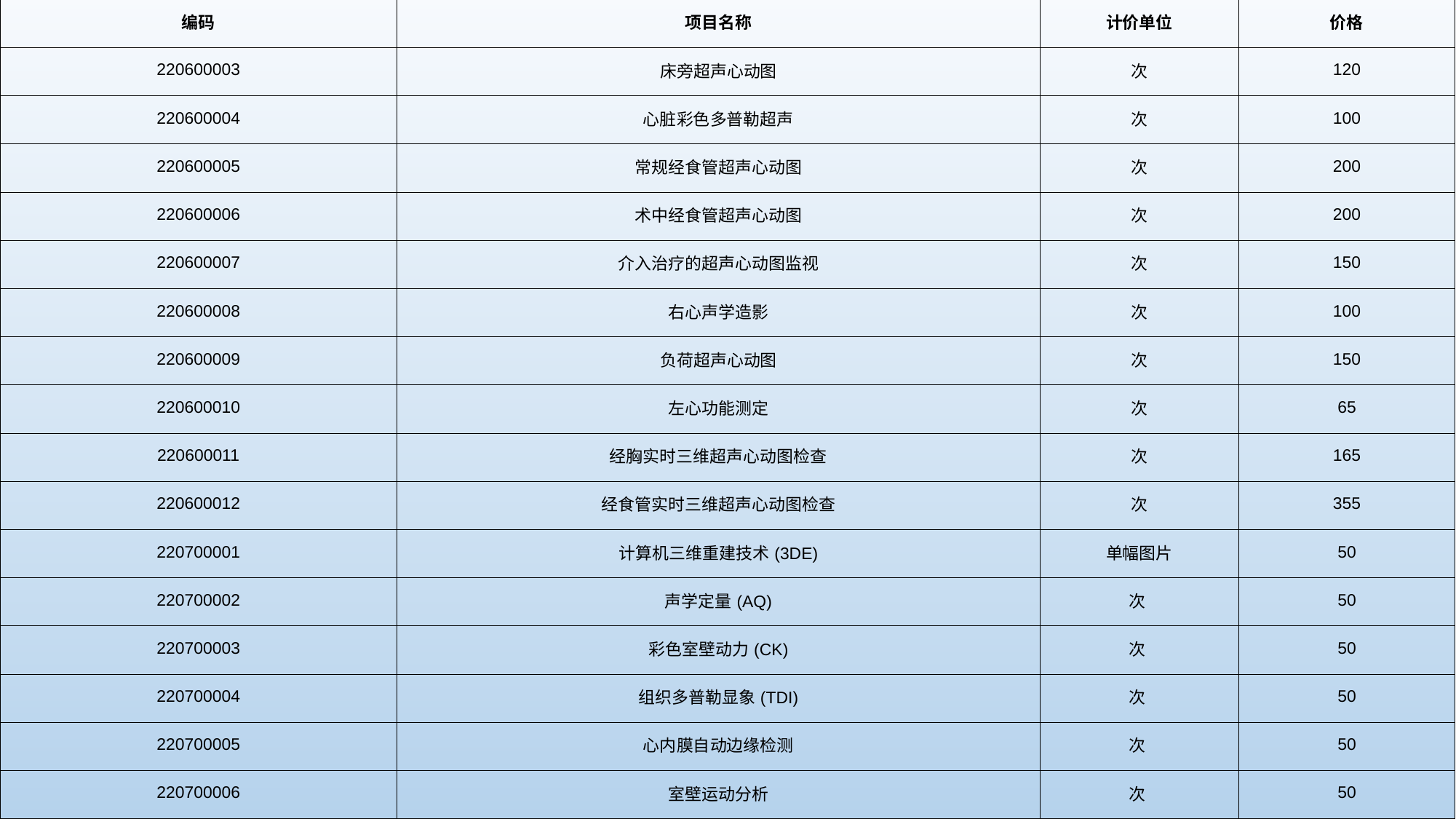

| 编码 | 项目名称 | 计价单位 | 价格 |
| --- | --- | --- | --- |
| 220600003 | 床旁超声心动图 | 次 | 120 |
| 220600004 | 心脏彩色多普勒超声 | 次 | 100 |
| 220600005 | 常规经食管超声心动图 | 次 | 200 |
| 220600006 | 术中经食管超声心动图 | 次 | 200 |
| 220600007 | 介入治疗的超声心动图监视 | 次 | 150 |
| 220600008 | 右心声学造影 | 次 | 100 |
| 220600009 | 负荷超声心动图 | 次 | 150 |
| 220600010 | 左心功能测定 | 次 | 65 |
| 220600011 | 经胸实时三维超声心动图检查 | 次 | 165 |
| 220600012 | 经食管实时三维超声心动图检查 | 次 | 355 |
| 220700001 | 计算机三维重建技术(3DE) | 单幅图片 | 50 |
| 220700002 | 声学定量(AQ) | 次 | 50 |
| 220700003 | 彩色室壁动力(CK) | 次 | 50 |
| 220700004 | 组织多普勒显象(TDI) | 次 | 50 |
| 220700005 | 心内膜自动边缘检测 | 次 | 50 |
| 220700006 | 室壁运动分析 | 次 | 50 |